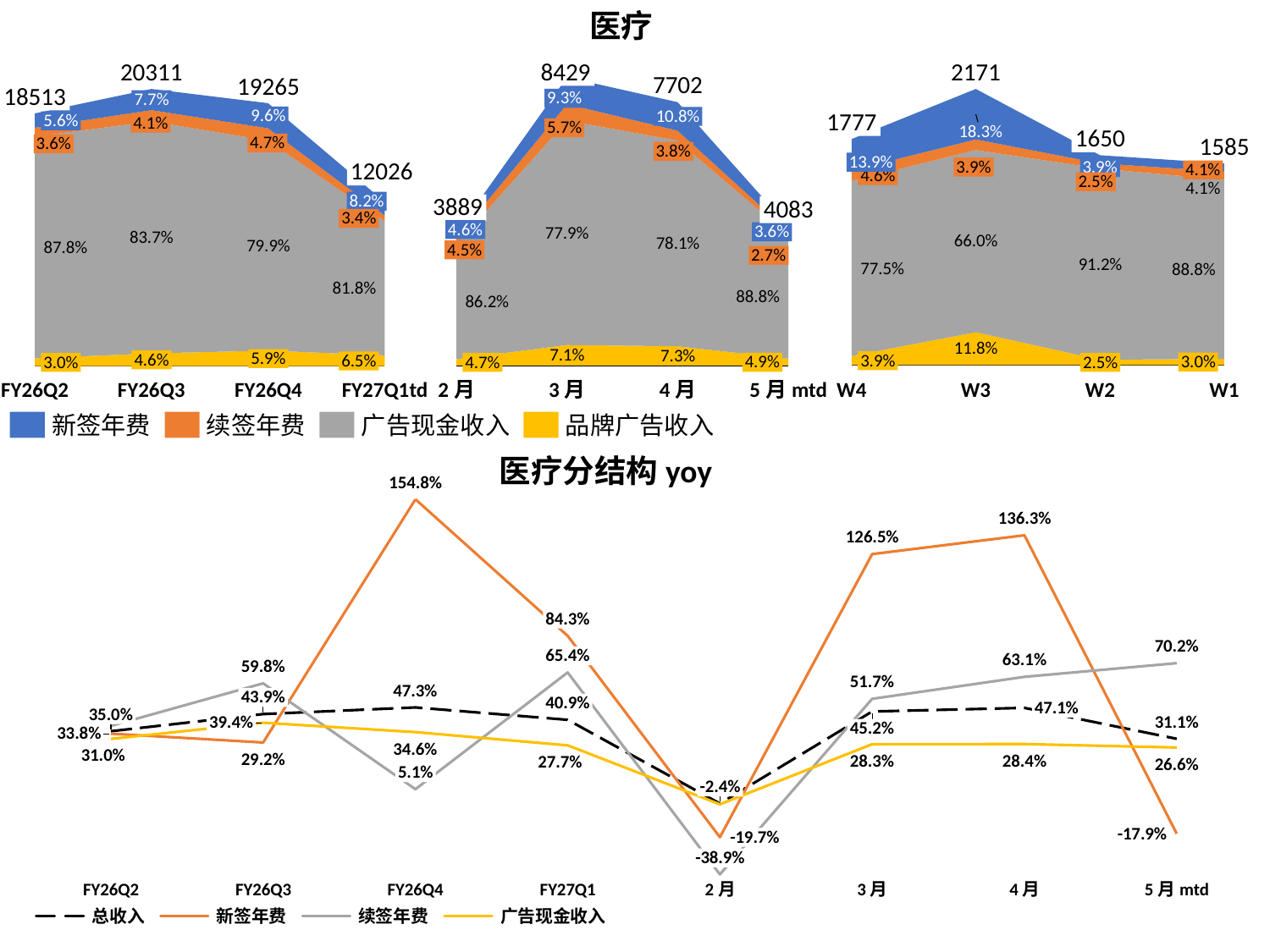

医疗
20311
8429
2171

### Chart

| Category |  |  |  |  |
|---|---|---|---|---|
7702
19265

### Chart

| Category |  |  |  |  |
|---|---|---|---|---|

### Chart

| Category |  |  |  |  |
|---|---|---|---|---|
18513
9.3%
7.7%
9.6%
10.8%
1777
5.6%
4.1%
5.7%
18.3%
1650
4.7%
1585
3.6%
3.8%
13.9%
3.9%
3.9%
12026
4.1%
4.6%
2.5%
4.1%
8.2%
3889
4083
3.4%
4.6%
3.6%
77.9%
83.7%
66.0%
78.1%
79.9%
87.8%
4.5%
2.7%
91.2%
77.5%
88.8%
81.8%
88.8%
86.2%
11.8%
7.1%
7.3%
5.9%
4.6%
3.9%
6.5%
3.0%
4.9%
3.0%
4.7%
2.5%
FY26Q2
FY26Q3
FY26Q4
FY27Q1td
2月
3月
4月
5月mtd
W4
W3
W2
W1

新签年费
续签年费
广告现金收入
品牌广告收入
医疗分结构yoy
154.8%

### Chart

| Category |  |  |  |  |
|---|---|---|---|---|
136.3%
126.5%
84.3%
70.2%
65.4%
63.1%
59.8%
51.7%
47.3%
43.9%
40.9%
47.1%
35.0%
31.1%
39.4%
45.2%
33.8%
34.6%
31.0%
29.2%
28.4%
28.3%
27.7%
26.6%
5.1%
-2.4%
-17.9%
-19.7%
-38.9%
FY26Q2
FY26Q3
FY26Q4
FY27Q1
2月
3月
4月
5月mtd
总收入
新签年费
续签年费
广告现金收入